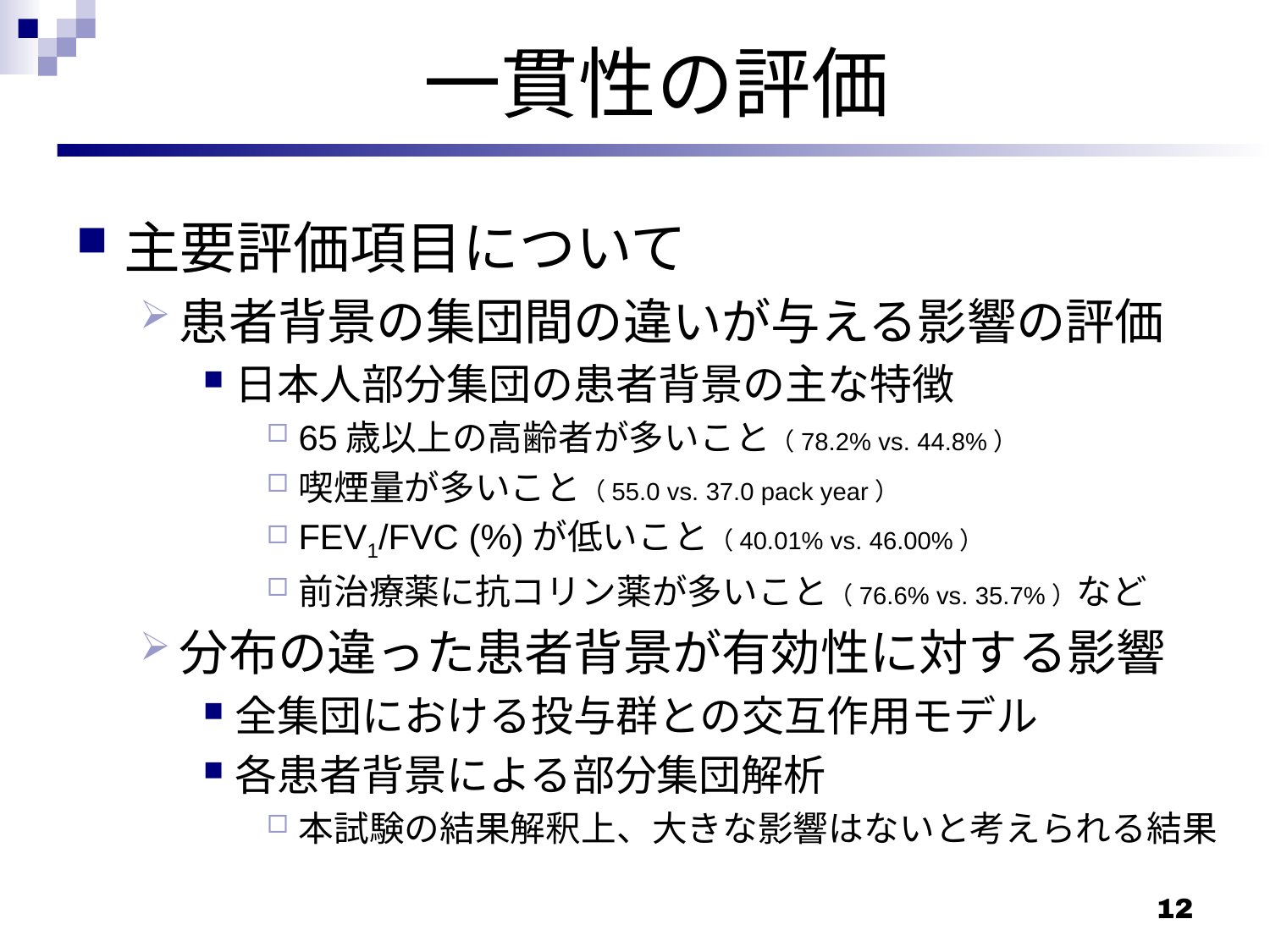

# 一貫性の評価
主要評価項目について
患者背景の集団間の違いが与える影響の評価
日本人部分集団の患者背景の主な特徴
65歳以上の高齢者が多いこと（78.2% vs. 44.8%）
喫煙量が多いこと（55.0 vs. 37.0 pack year）
FEV1/FVC (%)が低いこと（40.01% vs. 46.00%）
前治療薬に抗コリン薬が多いこと（76.6% vs. 35.7%）など
分布の違った患者背景が有効性に対する影響
全集団における投与群との交互作用モデル
各患者背景による部分集団解析
本試験の結果解釈上、大きな影響はないと考えられる結果
12